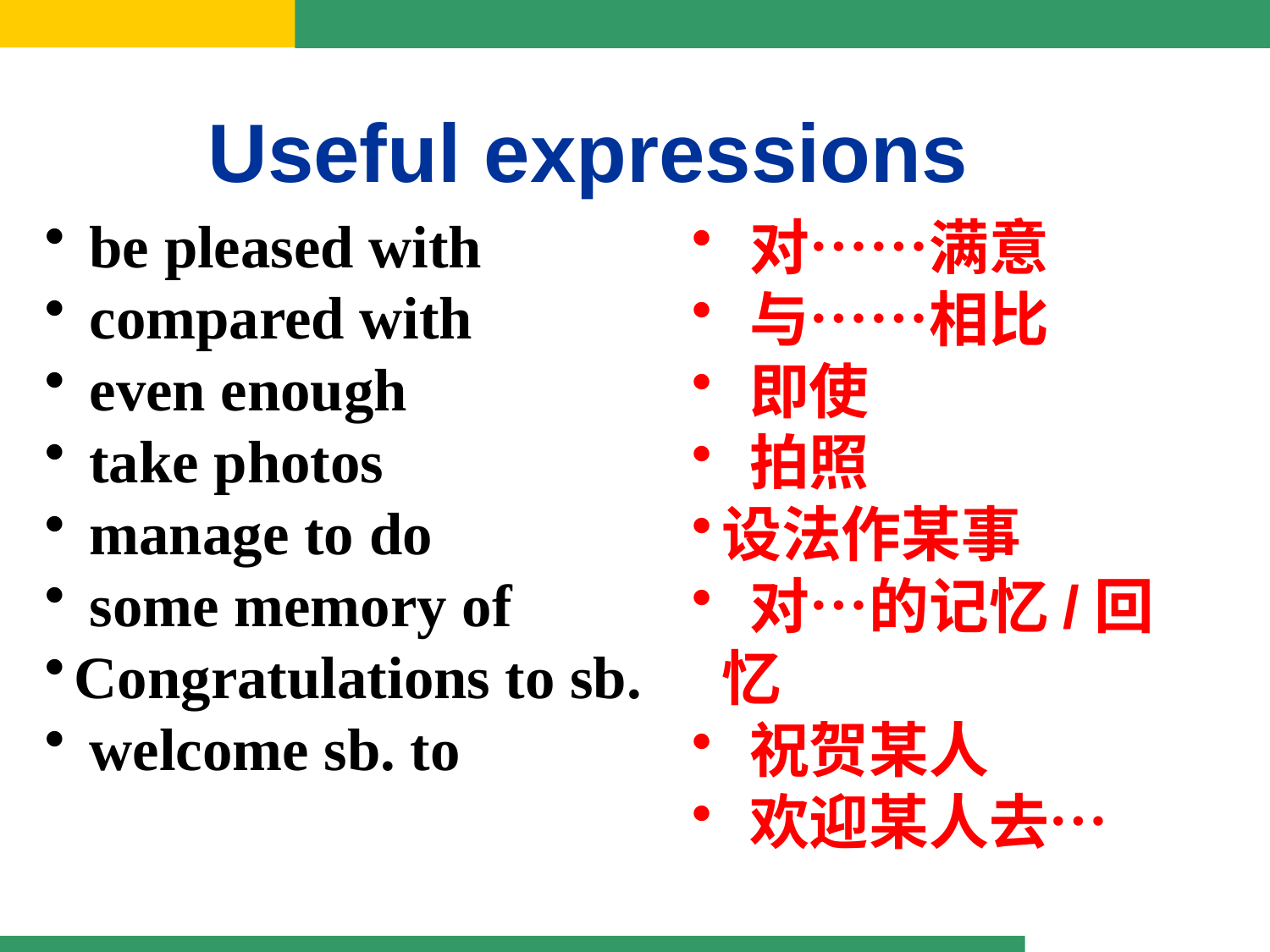

Useful expressions
 be pleased with
 compared with
 even enough
 take photos
 manage to do
 some memory of
Congratulations to sb.
 welcome sb. to
 对……满意
 与……相比
 即使
 拍照
设法作某事
 对…的记忆/回忆
 祝贺某人
 欢迎某人去…